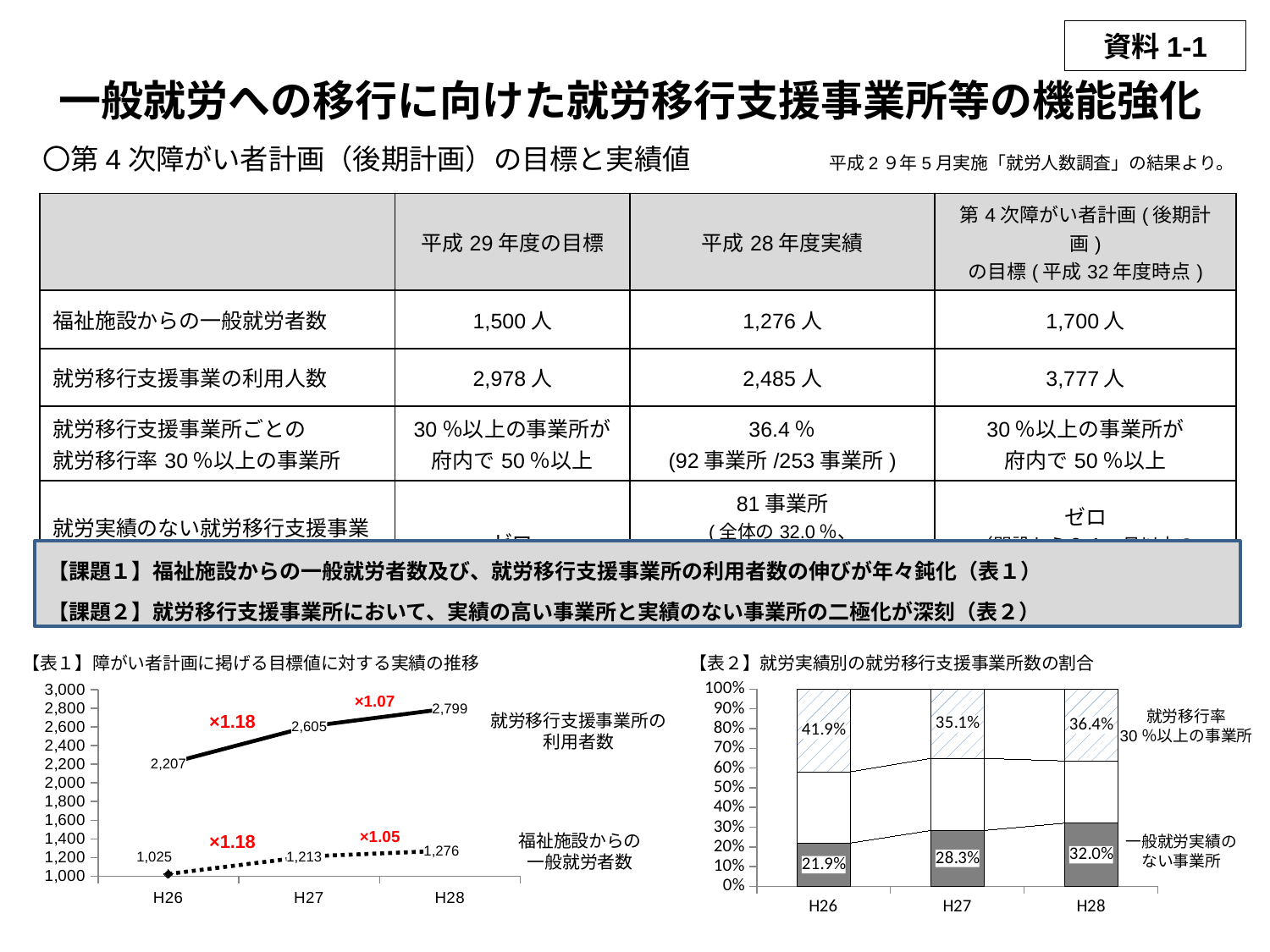

資料1-1
一般就労への移行に向けた就労移行支援事業所等の機能強化
〇第4次障がい者計画（後期計画）の目標と実績値
平成2９年5月実施「就労人数調査」の結果より。
|  | 平成29年度の目標 | 平成28年度実績 | 第4次障がい者計画(後期計画) の目標(平成32年度時点) |
| --- | --- | --- | --- |
| 福祉施設からの一般就労者数 | 1,500人 | 1,276人 | 1,700人 |
| 就労移行支援事業の利用人数 | 2,978人 | 2,485人 | 3,777人 |
| 就労移行支援事業所ごとの 就労移行率30％以上の事業所 | 30％以上の事業所が 府内で50％以上 | 36.4％ (92事業所/253事業所) | 30％以上の事業所が 府内で50％以上 |
| 就労実績のない就労移行支援事業所 | ゼロ | 81事業所 (全体の32.0％、 内27事業所は開設して24ヶ月以上) | ゼロ （開設から２４ヶ月以内の 事業所を除く） |
【課題１】福祉施設からの一般就労者数及び、就労移行支援事業所の利用者数の伸びが年々鈍化（表１）
【課題２】就労移行支援事業所において、実績の高い事業所と実績のない事業所の二極化が深刻（表２）
【表１】障がい者計画に掲げる目標値に対する実績の推移

### Chart

| Category | 就労移行支援事業所の利用者数 | 福祉施設からの一般就労者数 |
|---|---|---|
| H26 | 2207.0 | 1025.0 |
| H27 | 2605.0 | 1213.0 |
| H28 | 2799.0 | 1276.0 |
×1.07
×1.18
就労移行支援事業所の
利用者数
×1.05
×1.18
福祉施設からの
一般就労者数
【表２】就労実績別の就労移行支援事業所数の割合

### Chart

| Category | 実績なし | 真ん中 | 30％以上 |
|---|---|---|---|
| H26 | 0.2193877551020408 | 0.3616122448979592 | 0.419 |
| H27 | 0.2831858407079646 | 0.3658141592920354 | 0.351 |
| H28 | 0.3201581027667984 | 0.31584189723320155 | 0.364 |
就労移行率
30％以上の事業所
一般就労実績の
ない事業所